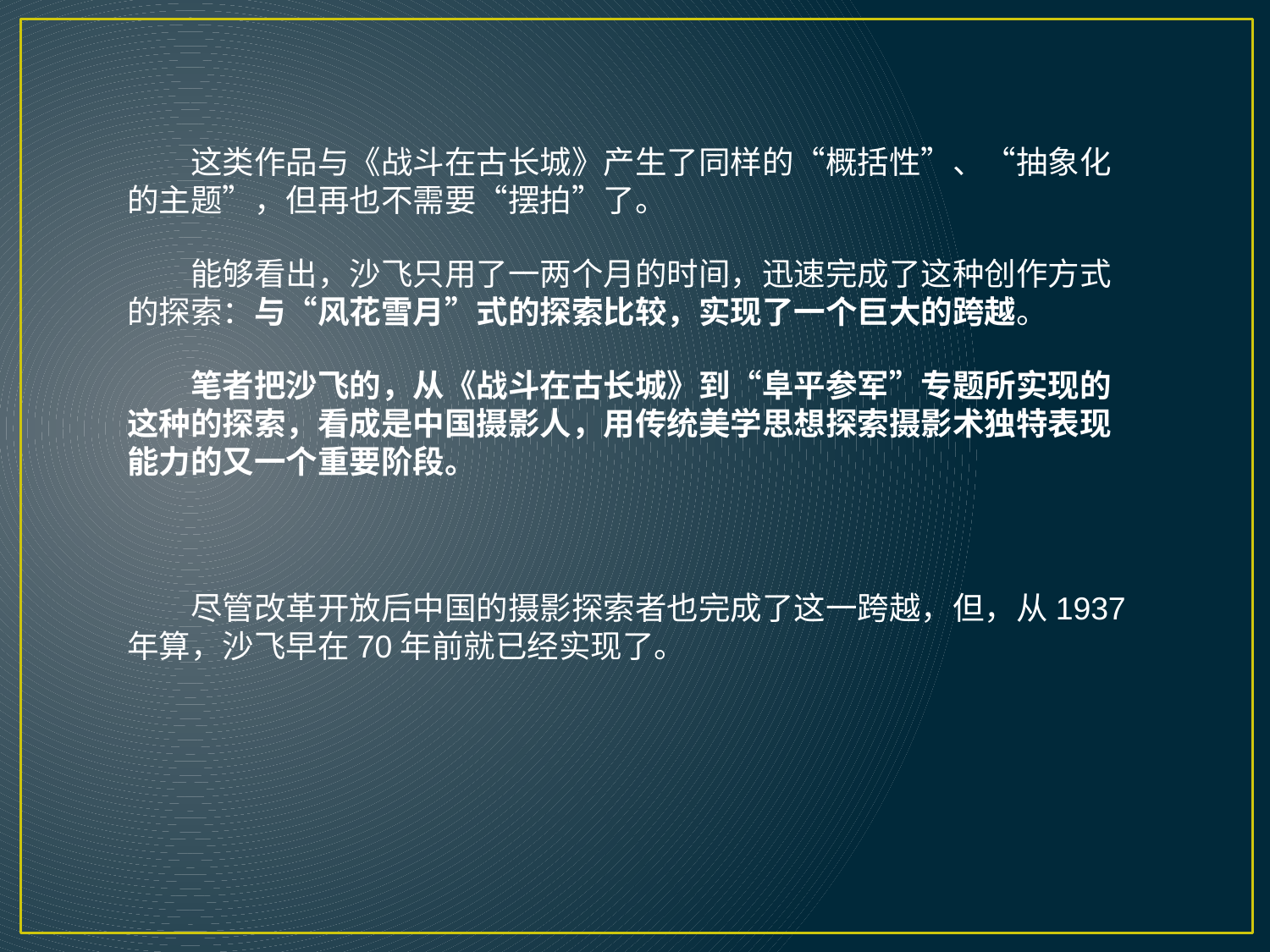

这类作品与《战斗在古长城》产生了同样的“概括性”、“抽象化的主题”，但再也不需要“摆拍”了。
能够看出，沙飞只用了一两个月的时间，迅速完成了这种创作方式的探索：与“风花雪月”式的探索比较，实现了一个巨大的跨越。
笔者把沙飞的，从《战斗在古长城》到“阜平参军”专题所实现的这种的探索，看成是中国摄影人，用传统美学思想探索摄影术独特表现能力的又一个重要阶段。

尽管改革开放后中国的摄影探索者也完成了这一跨越，但，从1937年算，沙飞早在70年前就已经实现了。